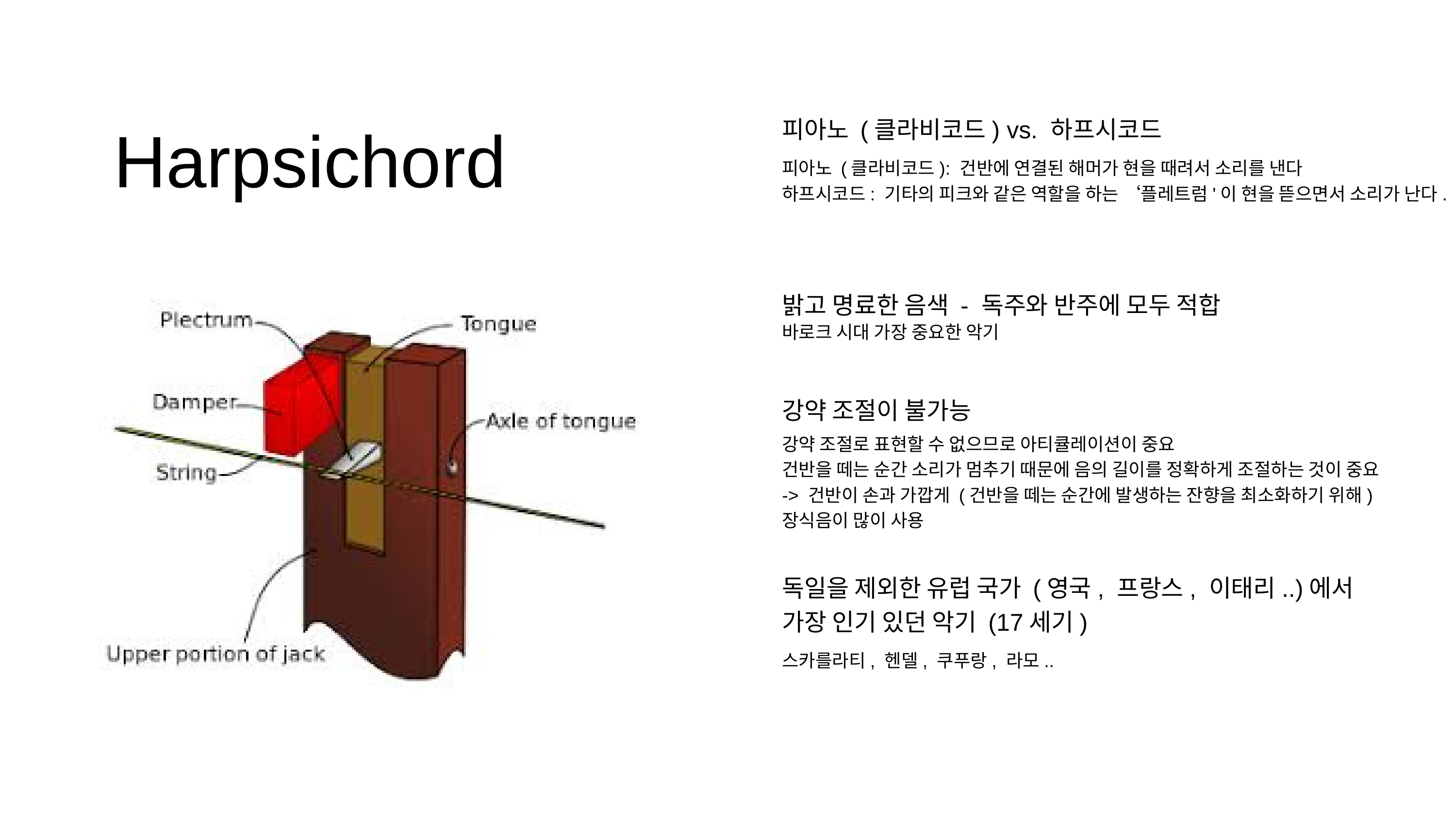

Harpsichord
피아노 (클라비코드) vs. 하프시코드
피아노 (클라비코드): 건반에 연결된 해머가 현을 때려서 소리를 낸다
하프시코드: 기타의 피크와 같은 역할을 하는 ‘플레트럼'이 현을 뜯으면서 소리가 난다.
밝고 명료한 음색 - 독주와 반주에 모두 적합

바로크 시대 가장 중요한 악기
강약 조절이 불가능
강약 조절로 표현할 수 없으므로 아티큘레이션이 중요
건반을 떼는 순간 소리가 멈추기 때문에 음의 길이를 정확하게 조절하는 것이 중요
-> 건반이 손과 가깝게 (건반을 떼는 순간에 발생하는 잔향을 최소화하기 위해)
장식음이 많이 사용
독일을 제외한 유럽 국가 (영국, 프랑스, 이태리..)에서
가장 인기 있던 악기 (17세기)
스카를라티, 헨델, 쿠푸랑, 라모..